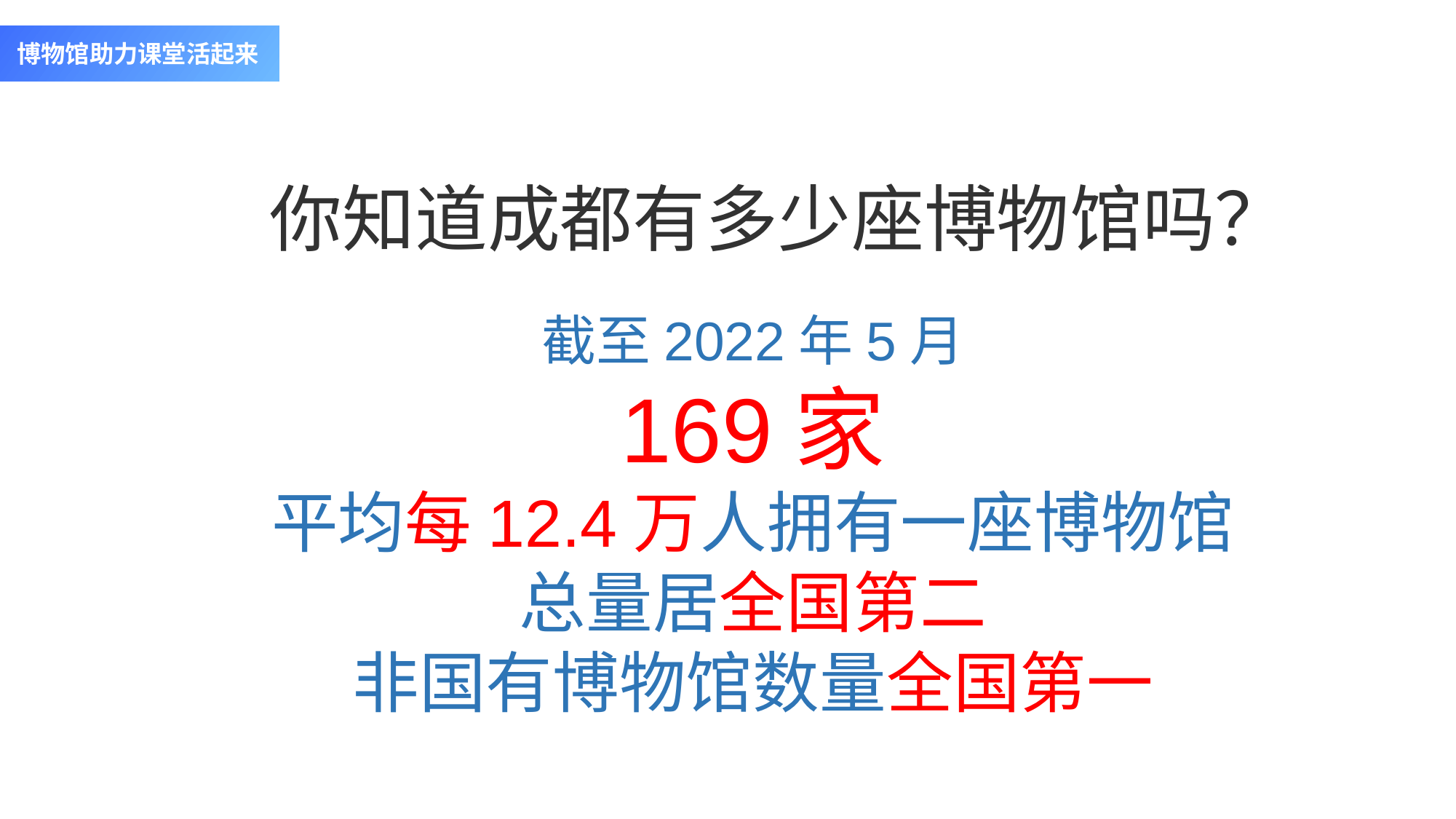

你知道成都有多少座博物馆吗？
截至2022年5月
169家
平均每12.4万人拥有一座博物馆
总量居全国第二
非国有博物馆数量全国第一